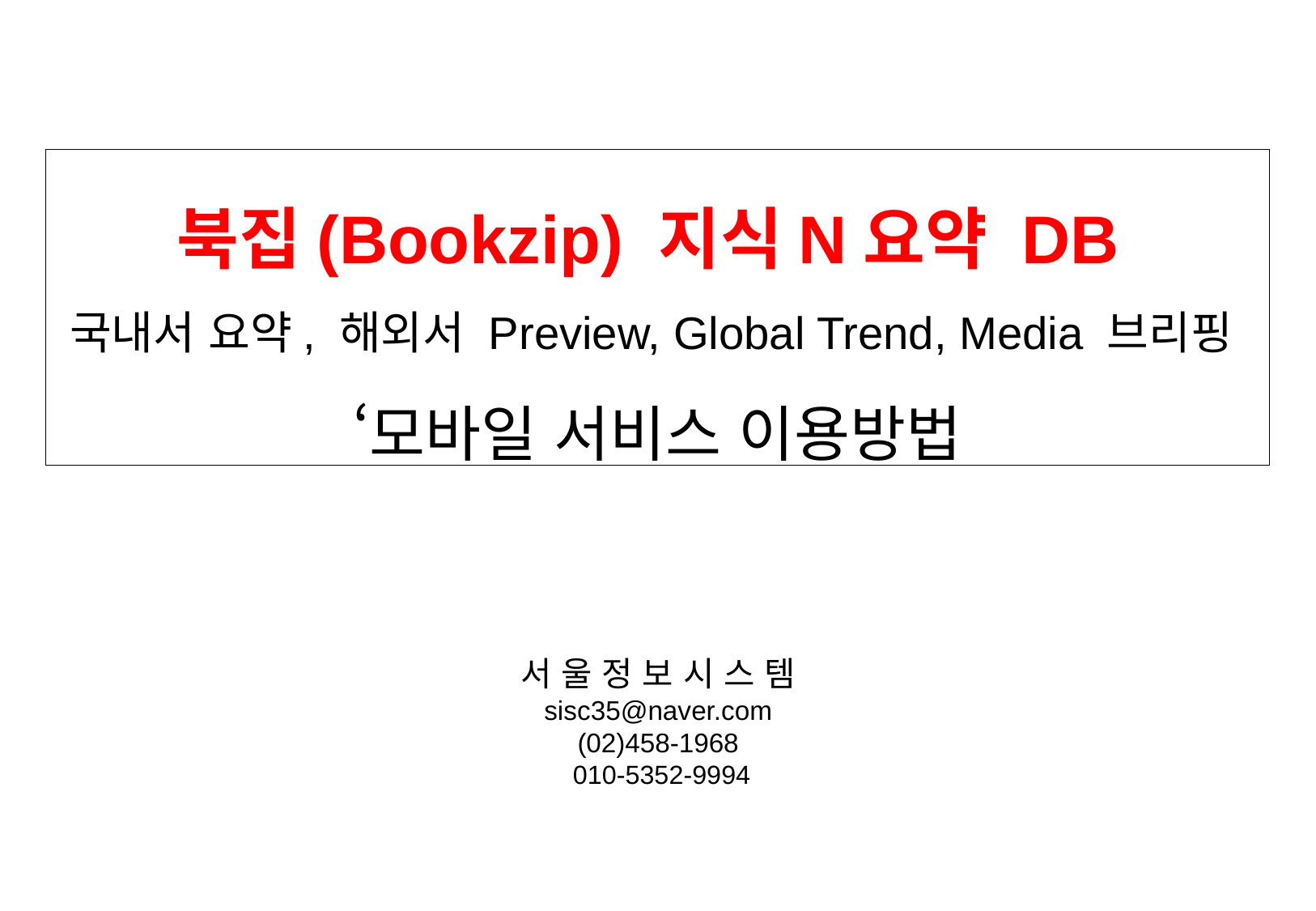

# 북집(Bookzip) 지식N요약 DB 국내서 요약, 해외서 Preview, Global Trend, Media 브리핑 ‘모바일 서비스 이용방법
서 울 정 보 시 스 템
sisc35@naver.com
(02)458-1968
 010-5352-9994